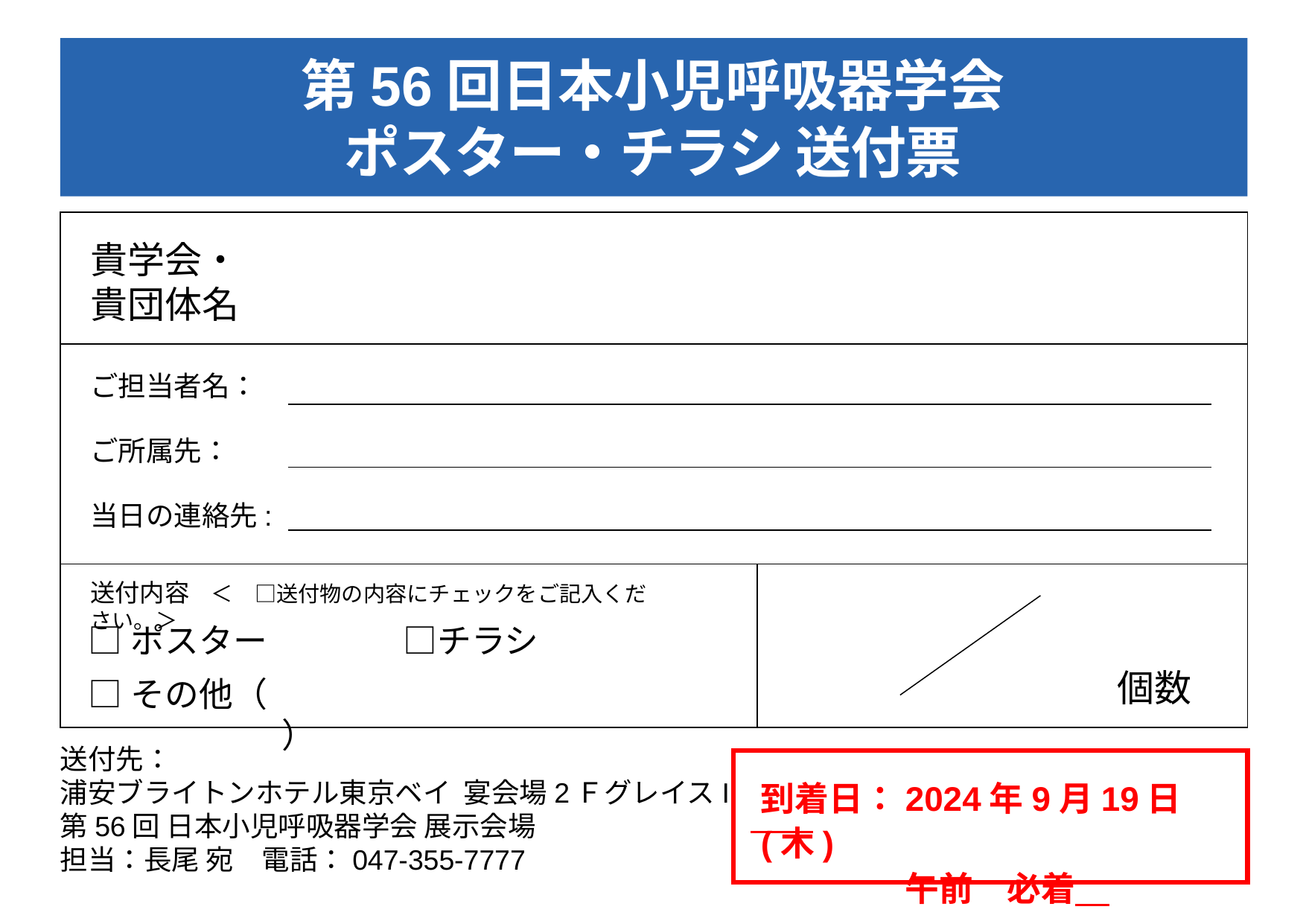

第56回日本小児呼吸器学会
ポスター・チラシ 送付票
|  |  |
| --- | --- |
|  |  |
|  |  |
貴学会・
貴団体名
ご担当者名：
ご所属先：
当日の連絡先:
送付内容　＜　□送付物の内容にチェックをご記入ください。＞
□ポスター　　　　□チラシ
□その他（　　　　　　　　　　　　　　　　　　   　）
個数
# 送付先： 浦安ブライトンホテル東京ベイ  宴会場2ＦグレイスI 第56回 日本小児呼吸器学会 展示会場 担当：長尾 宛　電話：047-355-7777

到着日：2024年9月19日(木)
午前　必着